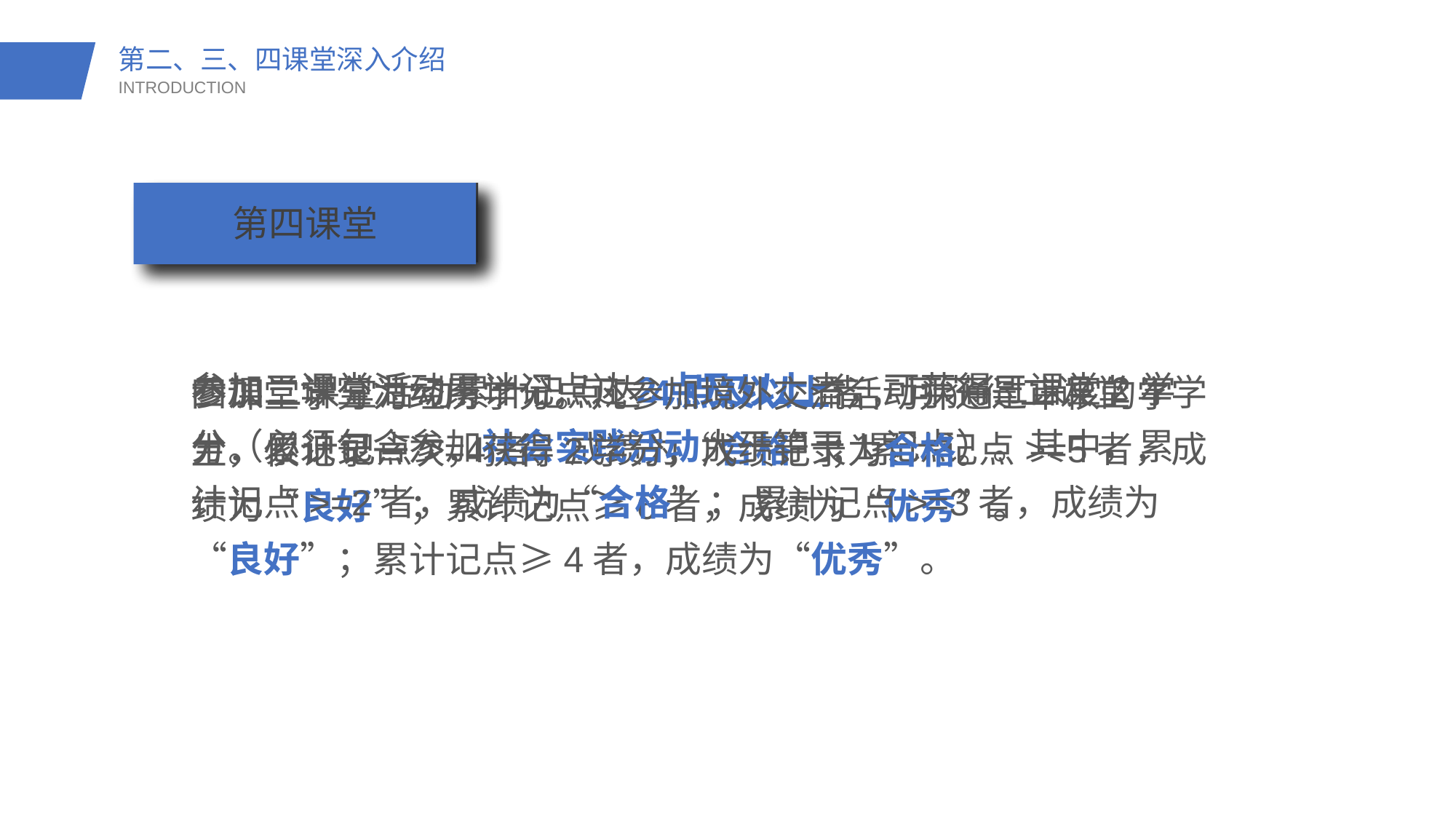

第二、三、四课堂深入介绍

INTRODUCTION

第四课堂

第三课堂

第二课堂
参加二课堂活动累计记点达4点及以上者，可获得二课堂4学分。累计记点>=4者，成绩为“合格”；累计记点>=5者，成绩为“良好”；累计记点≥6者，成绩为“优秀”。
参加三课堂活动累计记点达2点及以上者，可获得三课堂2学分（必须包含参加社会实践活动大于等于1记点）。其中，累计记点>=2者，成绩为“合格”； 累计记点>=3者，成绩为“良好”；累计记点≥4者，成绩为“优秀”。
四课堂学分为经历学分。凡参加境外交流活动并通过审核的学生，仅记录一次，获得2学分，成绩记录为合格。